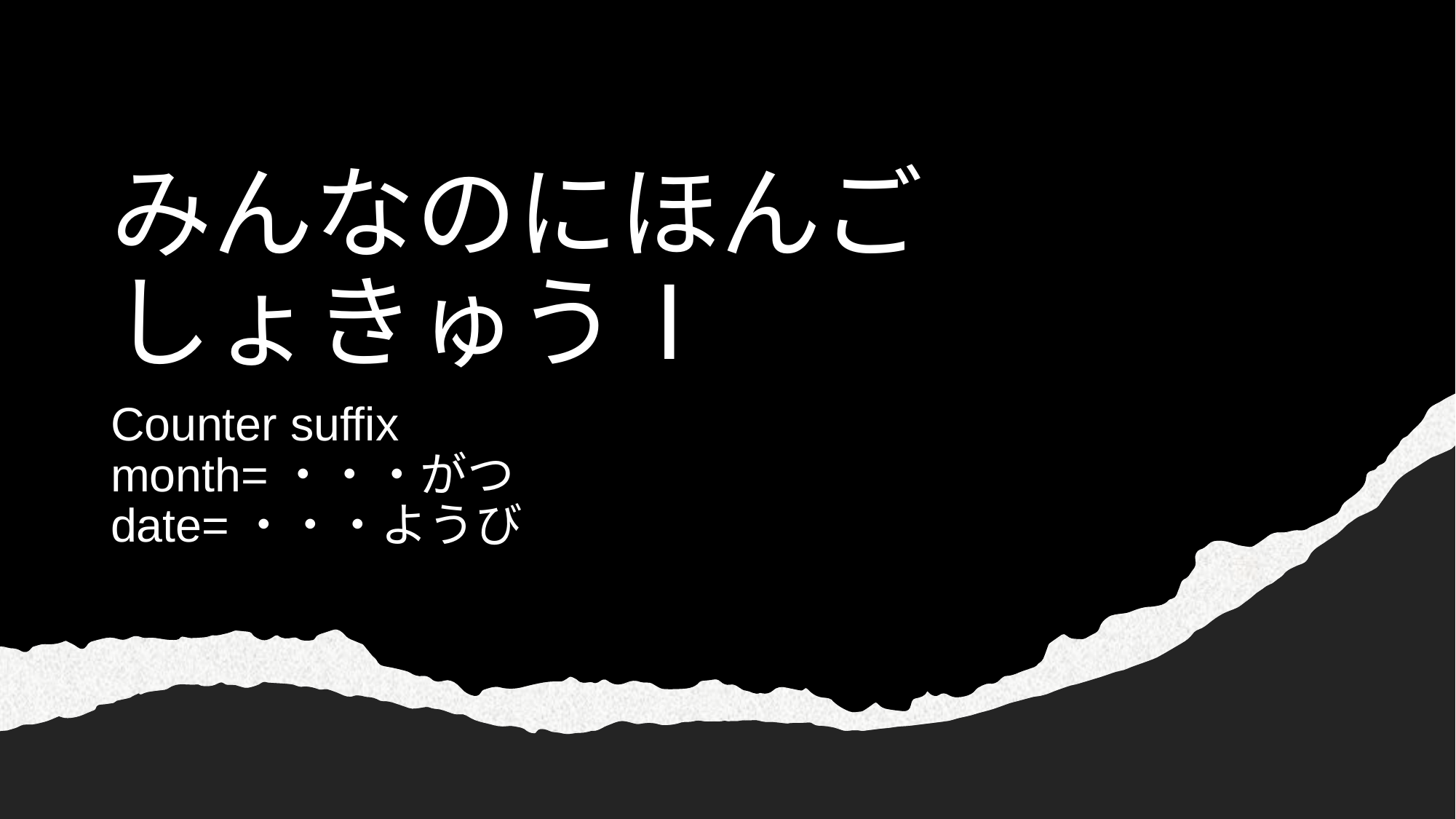

# みんなのにほんご しょきゅうⅠ
Counter suffix
month=・・・がつ
date=・・・ようび